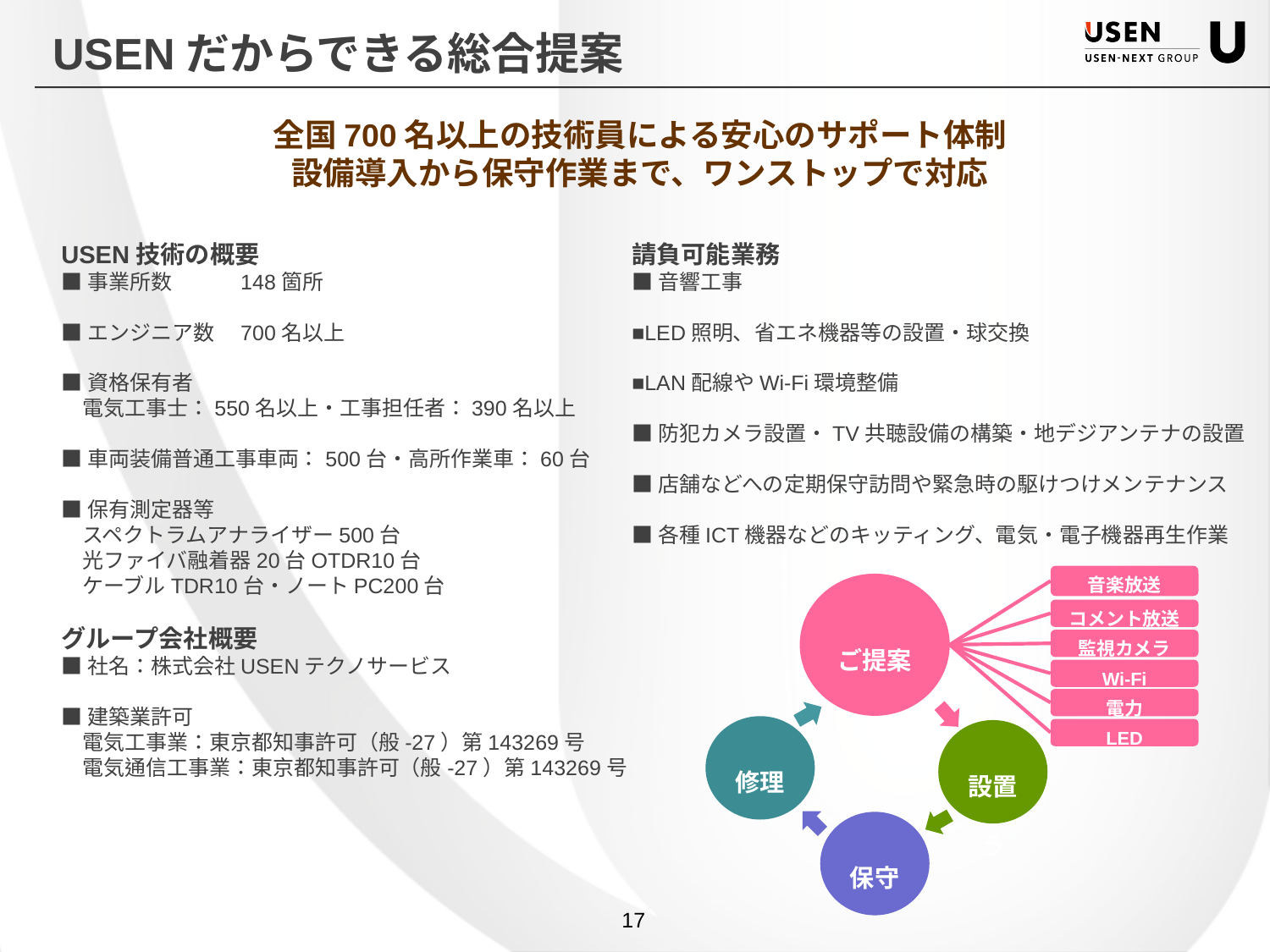

USENだからできる総合提案
全国700名以上の技術員による安心のサポート体制
設備導入から保守作業まで、ワンストップで対応
請負可能業務
■音響工事

■LED照明、省エネ機器等の設置・球交換

■LAN配線やWi-Fi環境整備

■防犯カメラ設置・TV共聴設備の構築・地デジアンテナの設置

■店舗などへの定期保守訪問や緊急時の駆けつけメンテナンス

■各種ICT機器などのキッティング、電気・電子機器再生作業
USEN技術の概要
■事業所数　　　148箇所

■エンジニア数　700名以上

■資格保有者
　電気工事士：550名以上・工事担任者：390名以上

■車両装備普通工事車両：500台・高所作業車：60台

■保有測定器等
　スペクトラムアナライザー500台
　光ファイバ融着器20台OTDR10台
　ケーブルTDR10台・ノートPC200台

グループ会社概要
■社名：株式会社USENテクノサービス

■建築業許可
　電気工事業：東京都知事許可（般-27）第143269号
　電気通信工事業：東京都知事許可（般-27）第143269号
音楽放送
ご提案
コメント放送
監視カメラ
Wi-Fi
電力

修理
LED
設置う

保守
17